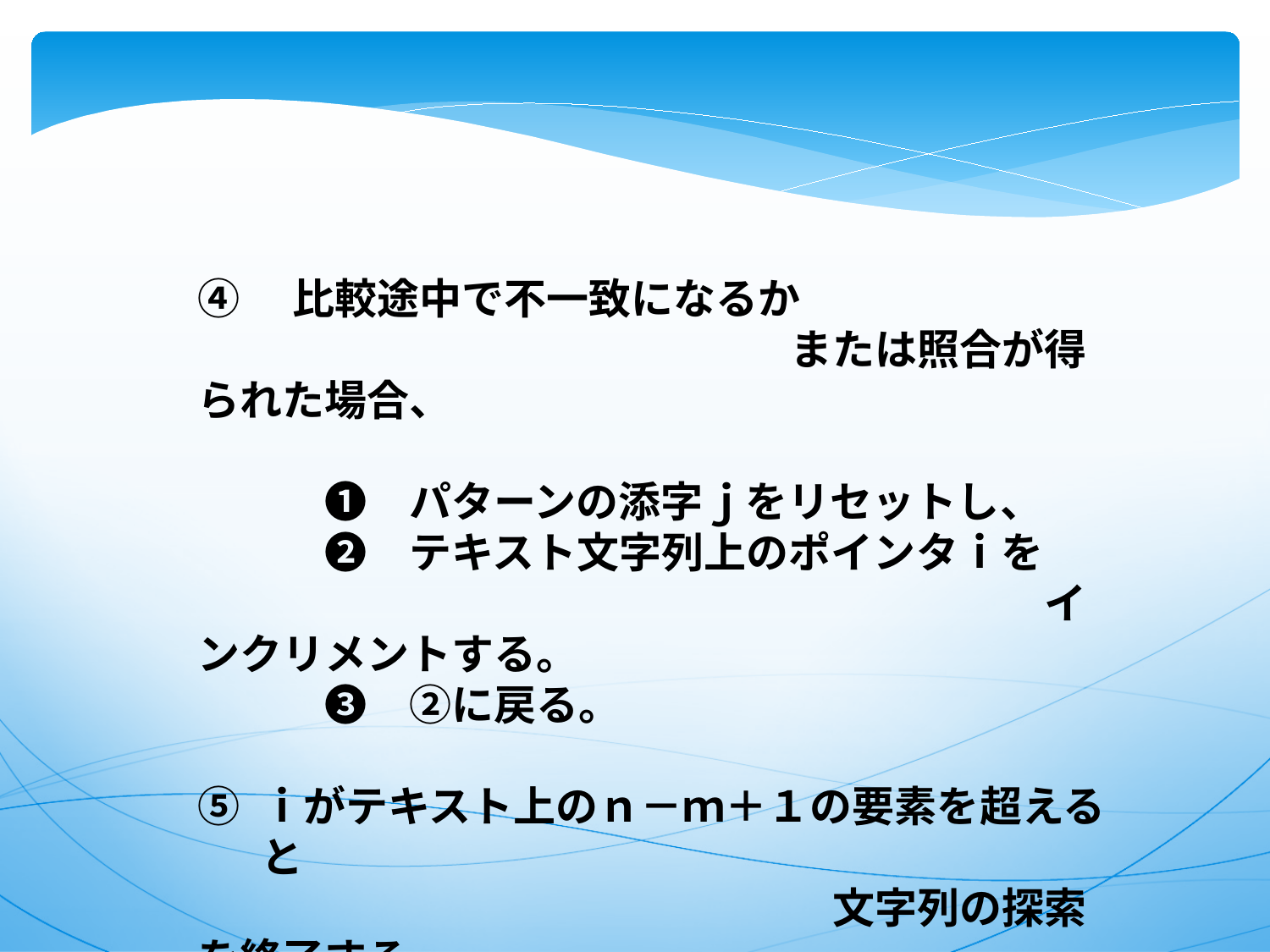

④　比較途中で不一致になるか
　　　　　　　　　　　　　　または照合が得られた場合、

　　　❶　パターンの添字ｊをリセットし、
　　　❷　テキスト文字列上のポインタｉを
　　　　　　　　　　　　　　　　　　　　インクリメントする。
　　　❸　②に戻る。

ｉがテキスト上のｎ－ｍ＋１の要素を超えると
　　　　　　　　　　　　　　　文字列の探索を終了する。